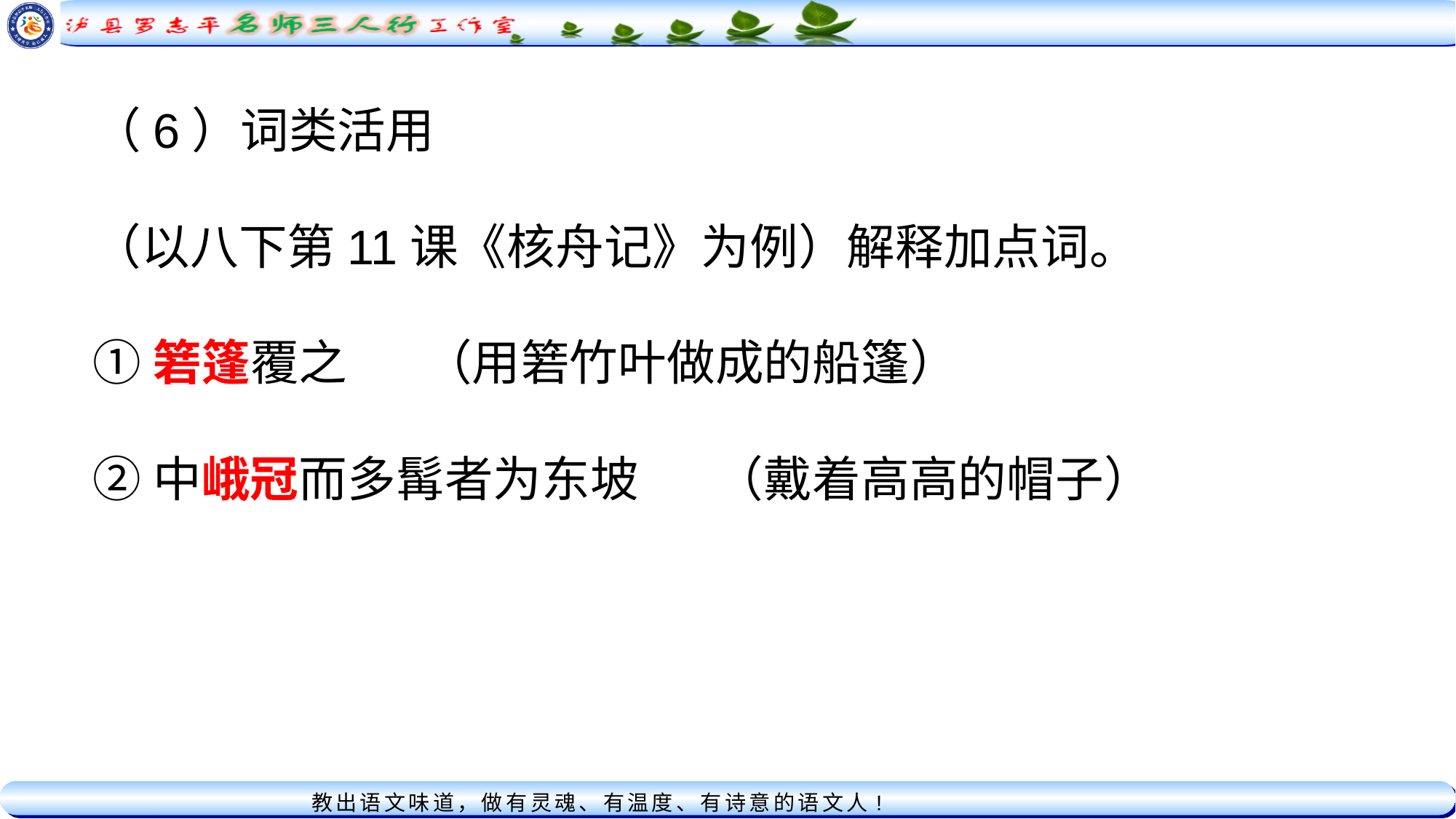

（6）词类活用

（以八下第11课《核舟记》为例）解释加点词。

①箬篷覆之       （用箬竹叶做成的船篷）

②中峨冠而多髯者为东坡       （戴着高高的帽子）